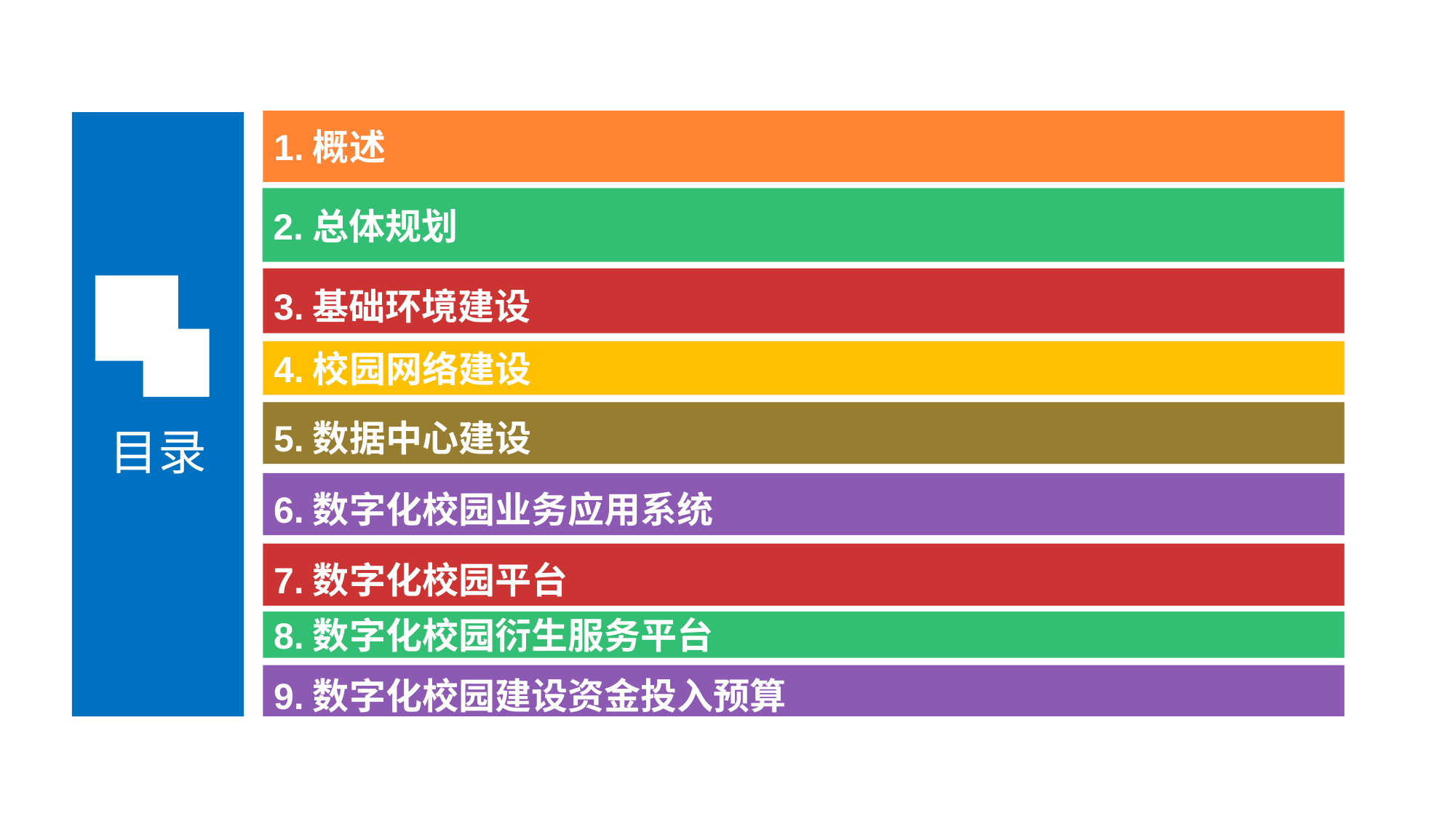

1.概述

目录

12. OA办公
2.总体规划
3.基础环境建设
10.工资管理
13.门禁系统
4.校园网络建设
5.数据中心建设
6.数字化校园业务应用系统
11.食堂管理
14.网站建设
7.数字化校园平台
8.数字化校园衍生服务平台
9.数字化校园建设资金投入预算